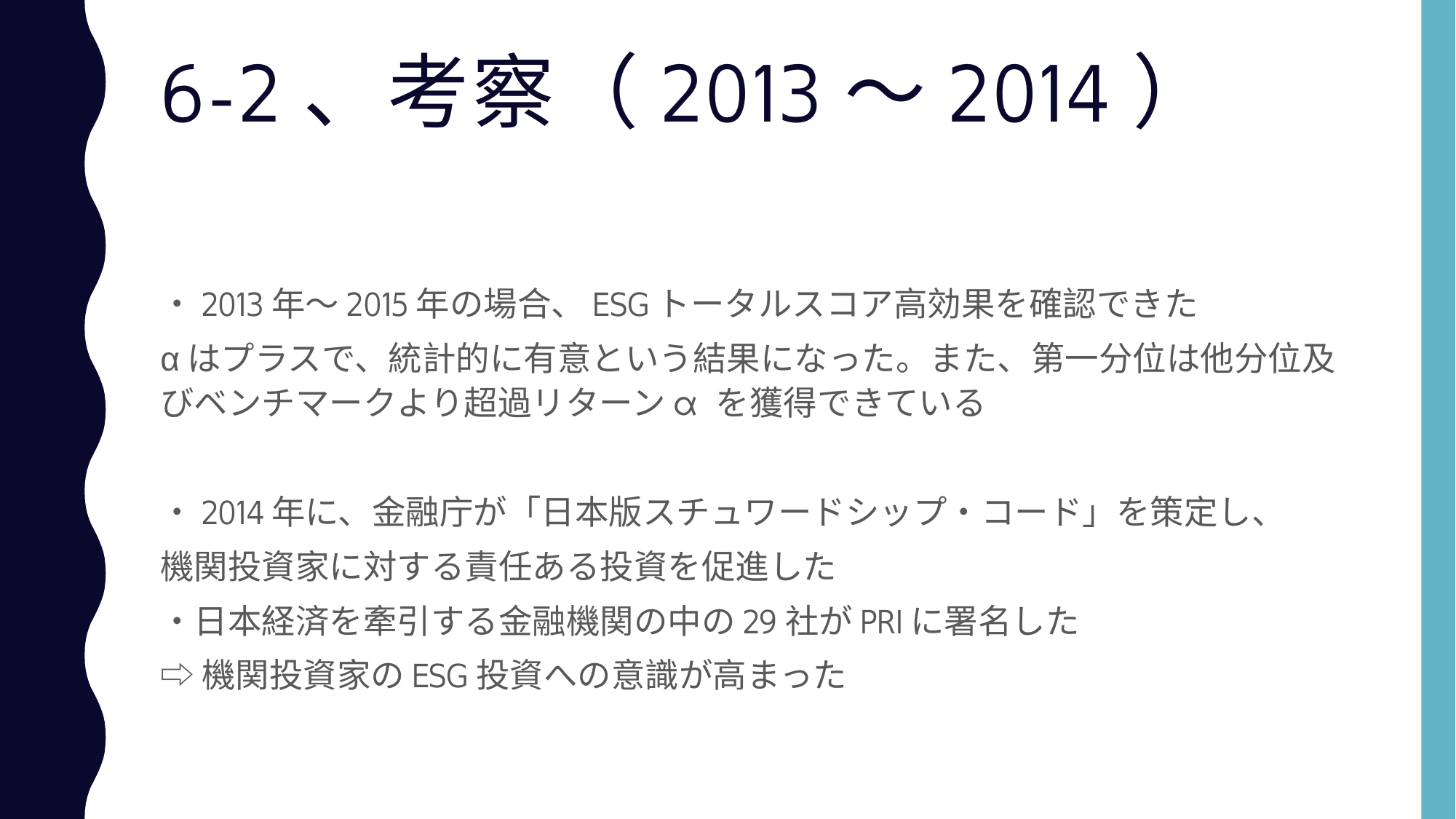

# 6-2、考察（2013〜2014）
・2013年〜2015年の場合、ESGトータルスコア高効果を確認できた
αはプラスで、統計的に有意という結果になった。また、第一分位は他分位及びベンチマークより超過リターンα を獲得できている

・2014年に、金融庁が「日本版スチュワードシップ・コード」を策定し、
機関投資家に対する責任ある投資を促進した
・日本経済を牽引する金融機関の中の29社がPRIに署名した
⇨機関投資家のESG投資への意識が高まった